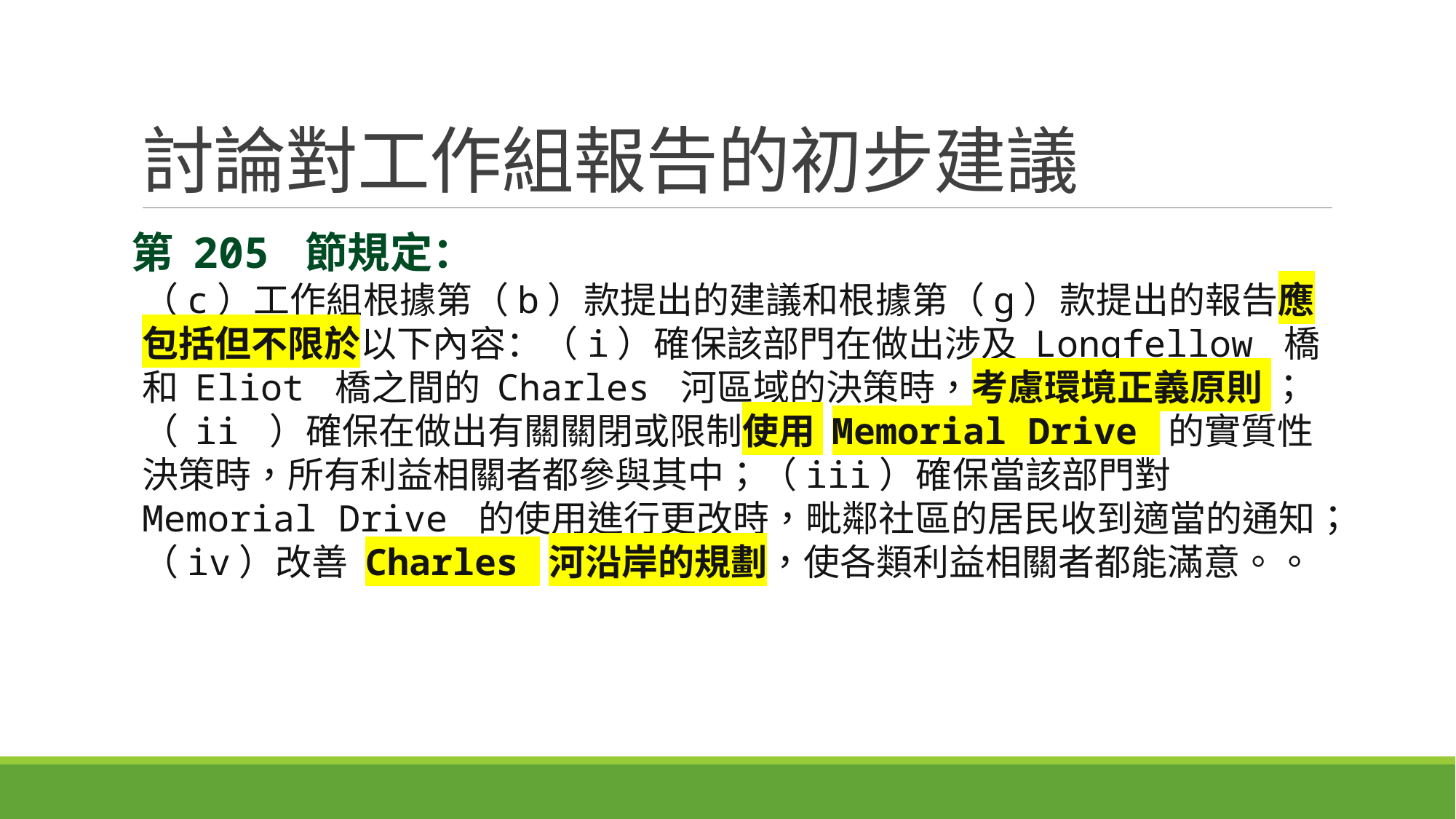

# 討論對工作組報告的初步建議
第 205 節規定：
（c）工作組根據第（b）款提出的建議和根據第（g）款提出的報告應包括但不限於以下內容：（i）確保該部門在做出涉及 Longfellow 橋和 Eliot 橋之間的 Charles 河區域的決策時，考慮環境正義原則 ；（ ii ）確保在做出有關關閉或限制使用 Memorial Drive 的實質性決策時，所有利益相關者都參與其中；（iii）確保當該部門對 Memorial Drive 的使用進行更改時，毗鄰社區的居民收到適當的通知；（iv）改善 Charles 河沿岸的規劃，使各類利益相關者都能滿意。。